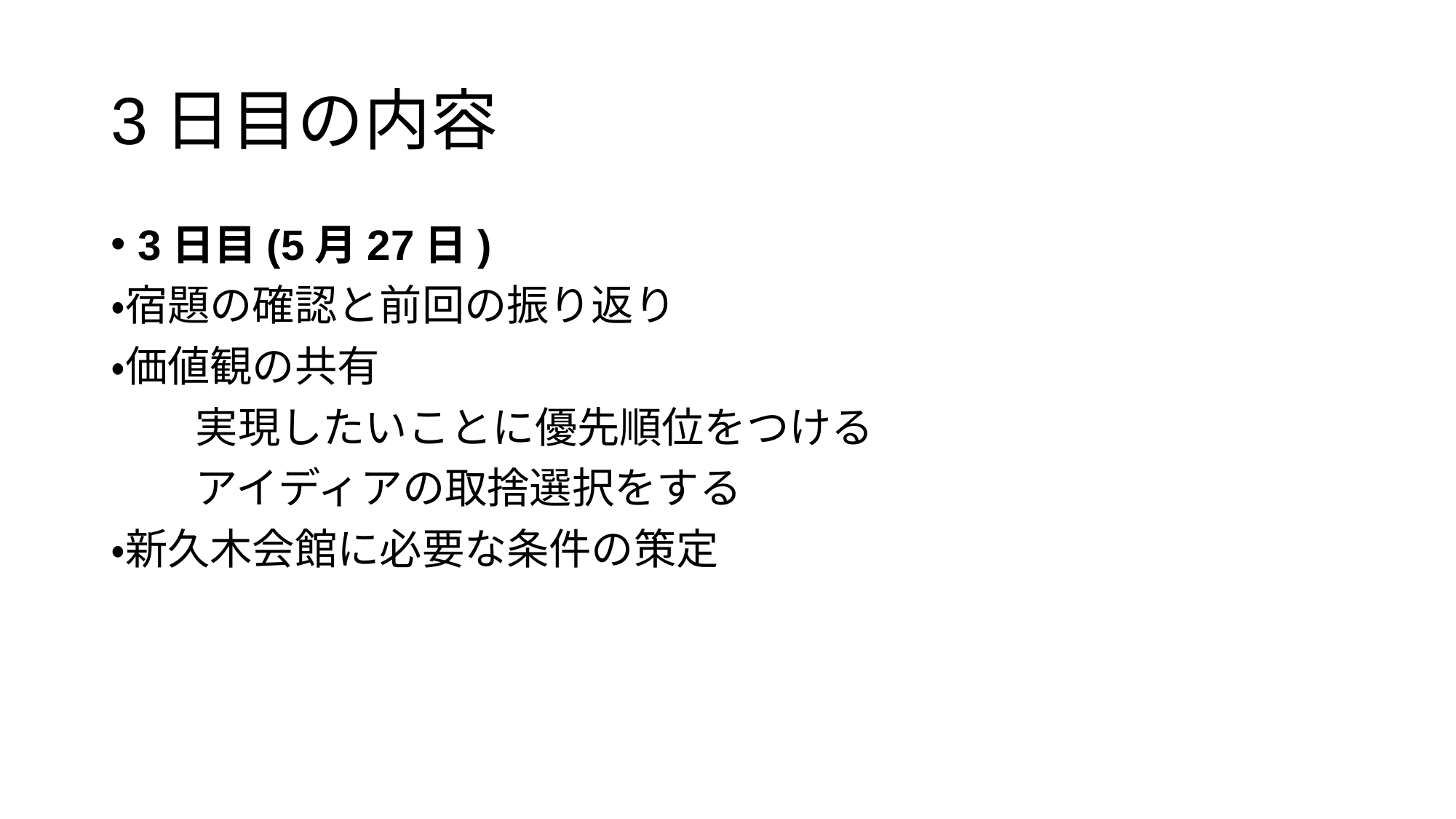

# 3日目の内容
3日目(5月27日)
・宿題の確認と前回の振り返り
・価値観の共有
　　実現したいことに優先順位をつける
　　アイディアの取捨選択をする
・新久木会館に必要な条件の策定